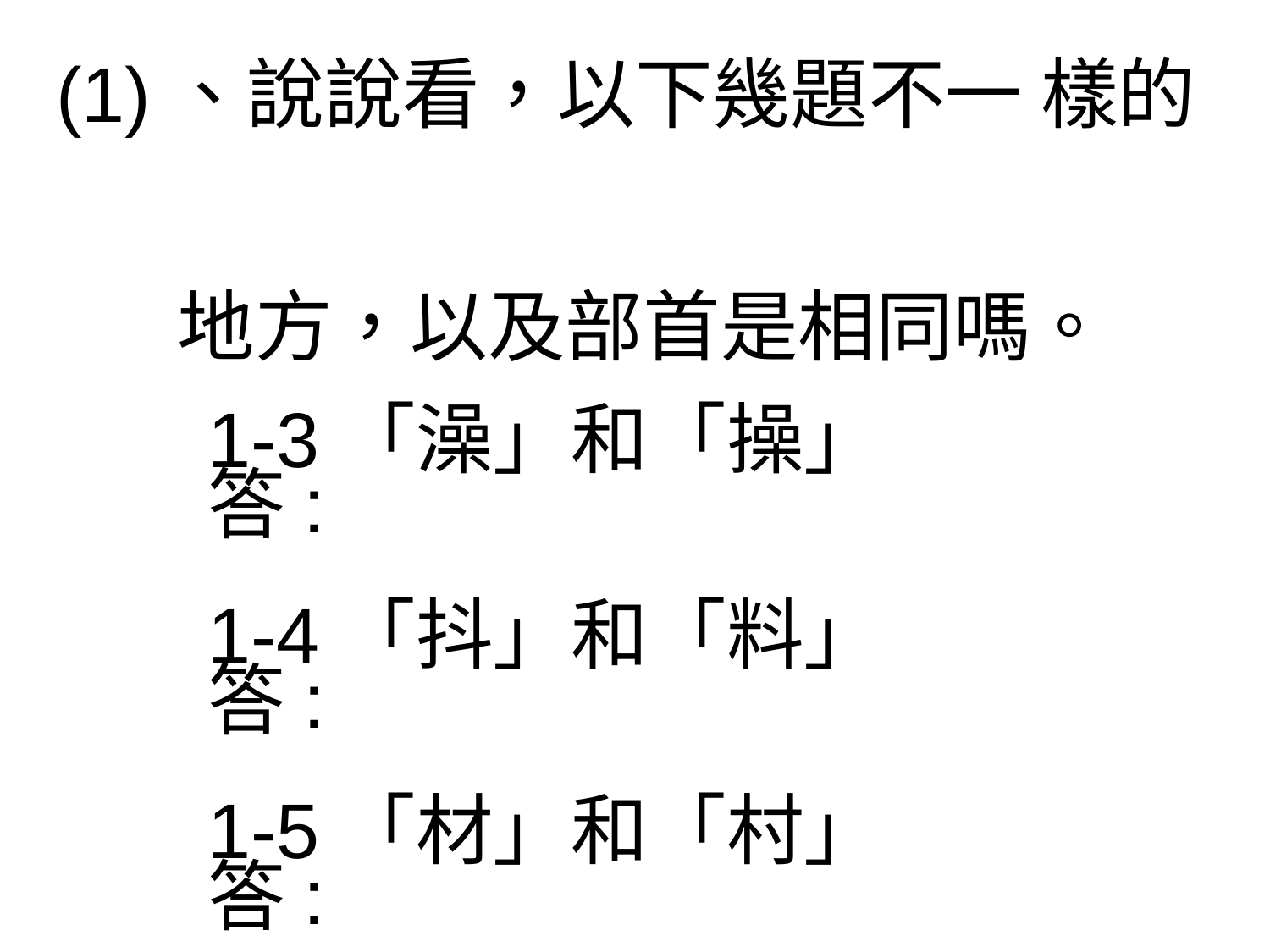

# (1)、說說看，以下幾題不一 樣的 地方，以及部首是相同嗎。
1-3「澡」和「操」
答:

1-4「抖」和「料」
答:

1-5「材」和「村」
答: